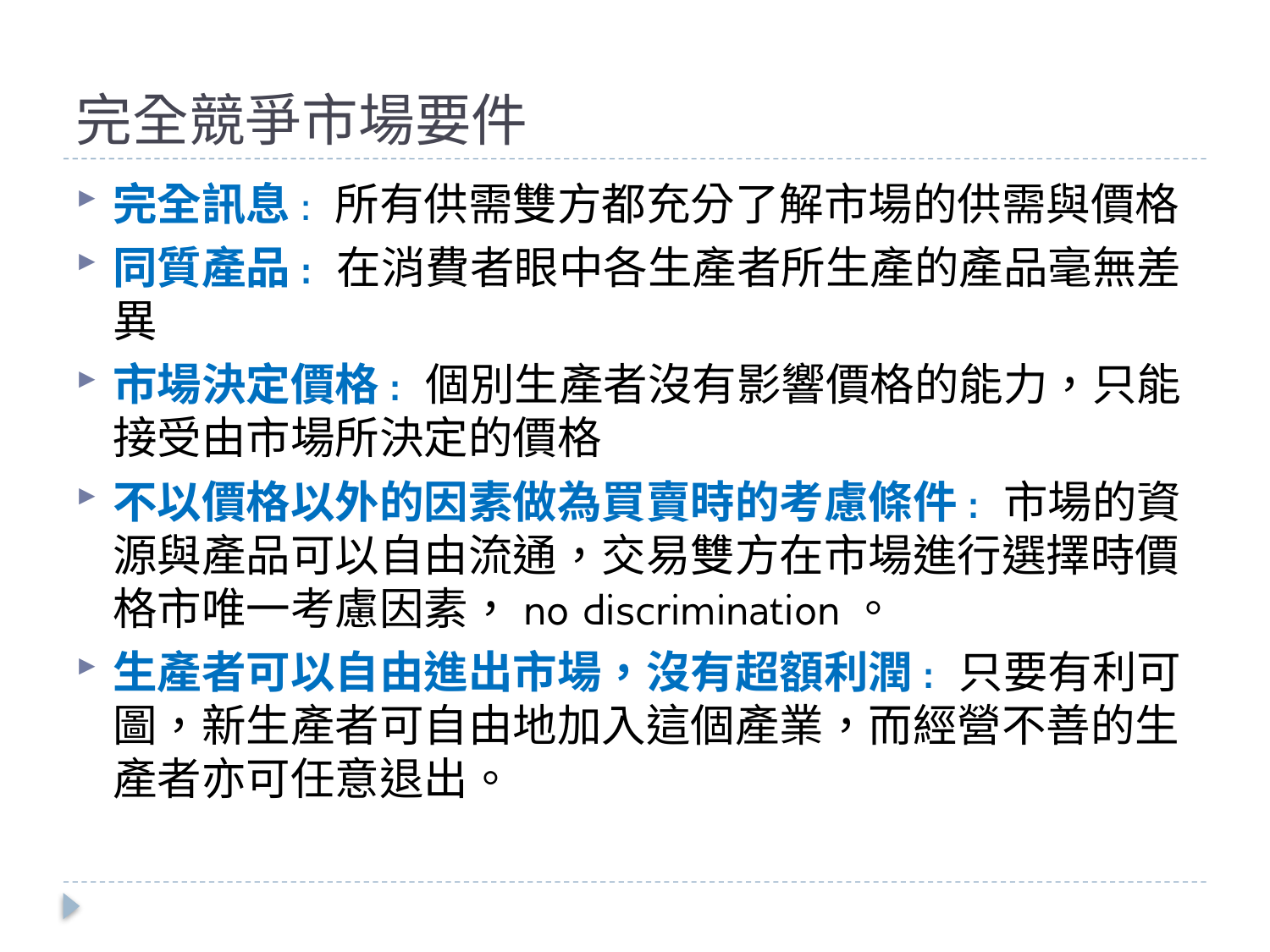

# 完全競爭市場要件
完全訊息: 所有供需雙方都充分了解市場的供需與價格
同質產品: 在消費者眼中各生產者所生產的產品毫無差異
市場決定價格: 個別生產者沒有影響價格的能力，只能接受由市場所決定的價格
不以價格以外的因素做為買賣時的考慮條件: 市場的資源與產品可以自由流通，交易雙方在市場進行選擇時價格市唯一考慮因素，no discrimination。
生產者可以自由進出市場，沒有超額利潤: 只要有利可圖，新生產者可自由地加入這個產業，而經營不善的生產者亦可任意退出。